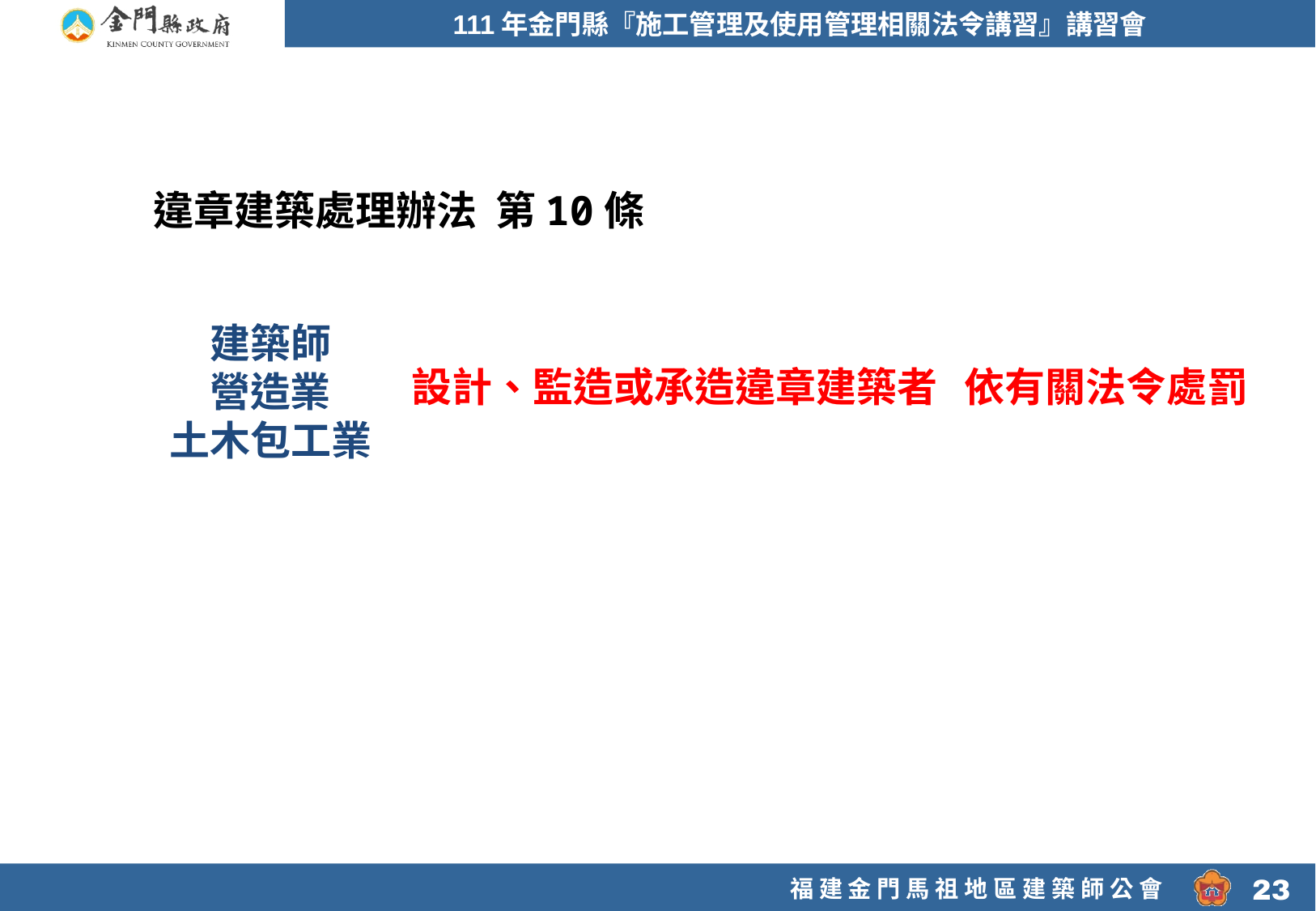

違章建築處理辦法  第10條
建築師
營造業
土木包工業
設計、監造或承造違章建築者   依有關法令處罰
23